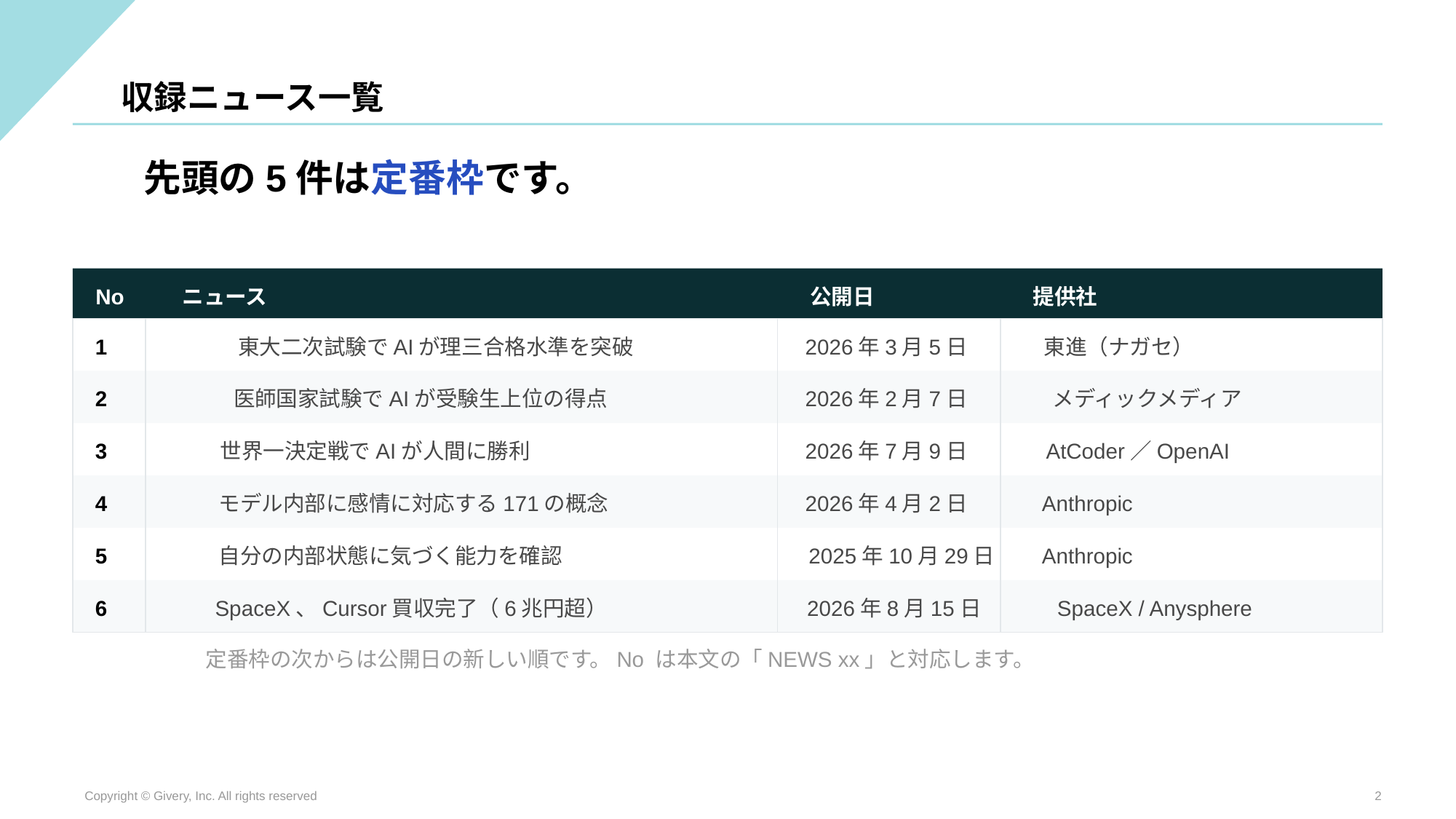

収録ニュース一覧

先頭の5件は定番枠です。

No
ニュース
公開日
提供社

1
東大二次試験でAIが理三合格水準を突破
2026年3月5日
東進（ナガセ）

2
医師国家試験でAIが受験生上位の得点
2026年2月7日
メディックメディア

3
世界一決定戦でAIが人間に勝利
2026年7月9日
AtCoder／OpenAI

4
モデル内部に感情に対応する171の概念
2026年4月2日
Anthropic

5
自分の内部状態に気づく能力を確認
2025年10月29日
Anthropic

6
SpaceX、Cursor買収完了（6兆円超）
2026年8月15日
SpaceX / Anysphere
定番枠の次からは公開日の新しい順です。No は本文の「NEWS xx」と対応します。
Copyright © Givery, Inc. All rights reserved
2